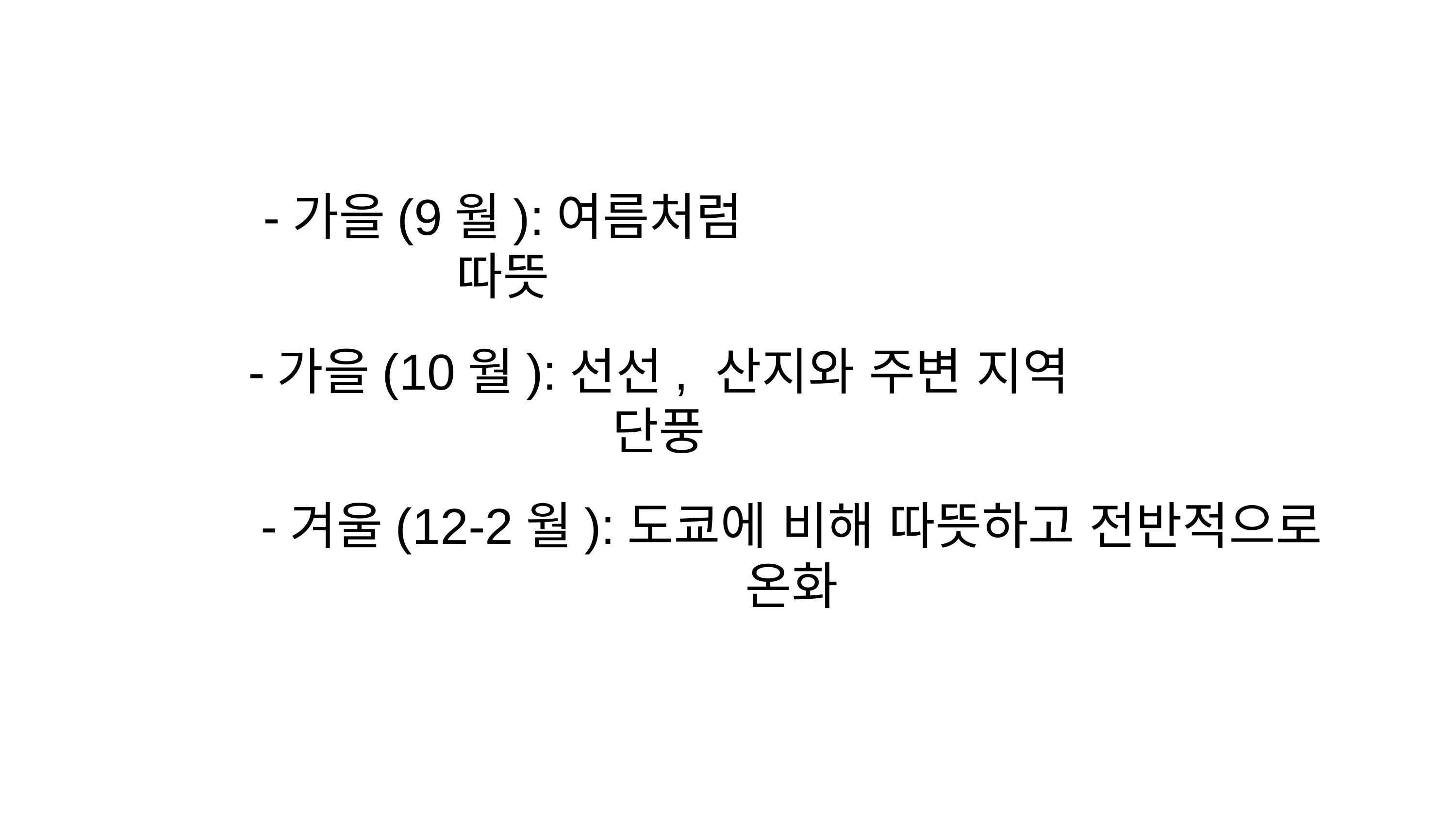

-가을(9월):여름처럼 따뜻
-가을(10월):선선, 산지와 주변 지역 단풍
-겨울(12-2월):도쿄에 비해 따뜻하고 전반적으로 온화